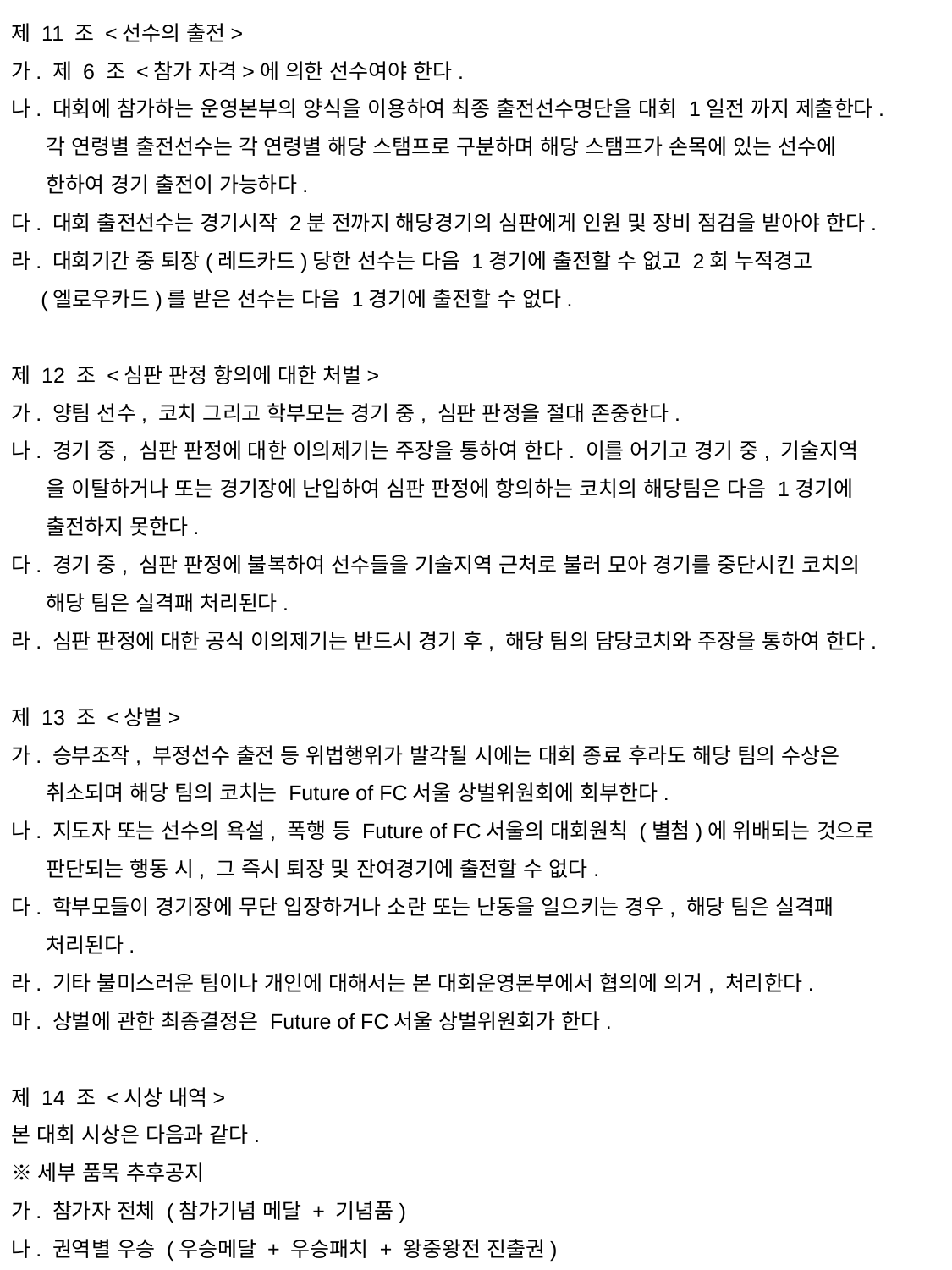

제 11 조 <선수의 출전>
가. 제 6 조 <참가 자격>에 의한 선수여야 한다.
나. 대회에 참가하는 운영본부의 양식을 이용하여 최종 출전선수명단을 대회 1일전 까지 제출한다.
     각 연령별 출전선수는 각 연령별 해당 스탬프로 구분하며 해당 스탬프가 손목에 있는 선수에
     한하여 경기 출전이 가능하다.
다. 대회 출전선수는 경기시작 2분 전까지 해당경기의 심판에게 인원 및 장비 점검을 받아야 한다.
라. 대회기간 중 퇴장(레드카드)당한 선수는 다음 1경기에 출전할 수 없고 2회 누적경고
     (엘로우카드)를 받은 선수는 다음 1경기에 출전할 수 없다.

제 12 조 <심판 판정 항의에 대한 처벌>
가. 양팀 선수, 코치 그리고 학부모는 경기 중, 심판 판정을 절대 존중한다.
나. 경기 중, 심판 판정에 대한 이의제기는 주장을 통하여 한다. 이를 어기고 경기 중, 기술지역
     을 이탈하거나 또는 경기장에 난입하여 심판 판정에 항의하는 코치의 해당팀은 다음 1경기에
     출전하지 못한다.
다. 경기 중, 심판 판정에 불복하여 선수들을 기술지역 근처로 불러 모아 경기를 중단시킨 코치의
     해당 팀은 실격패 처리된다.
라. 심판 판정에 대한 공식 이의제기는 반드시 경기 후, 해당 팀의 담당코치와 주장을 통하여 한다.

제 13 조 <상벌>
가. 승부조작, 부정선수 출전 등 위법행위가 발각될 시에는 대회 종료 후라도 해당 팀의 수상은
     취소되며 해당 팀의 코치는 Future of FC서울 상벌위원회에 회부한다.
나. 지도자 또는 선수의 욕설, 폭행 등 Future of FC서울의 대회원칙 (별첨)에 위배되는 것으로
     판단되는 행동 시, 그 즉시 퇴장 및 잔여경기에 출전할 수 없다.
다. 학부모들이 경기장에 무단 입장하거나 소란 또는 난동을 일으키는 경우, 해당 팀은 실격패
     처리된다.
라. 기타 불미스러운 팀이나 개인에 대해서는 본 대회운영본부에서 협의에 의거, 처리한다.
마. 상벌에 관한 최종결정은 Future of FC서울 상벌위원회가 한다.

제 14 조 <시상 내역>
본 대회 시상은 다음과 같다.
※세부 품목 추후공지
가. 참가자 전체 (참가기념 메달 + 기념품)
나. 권역별 우승 (우승메달 + 우승패치 + 왕중왕전 진출권)